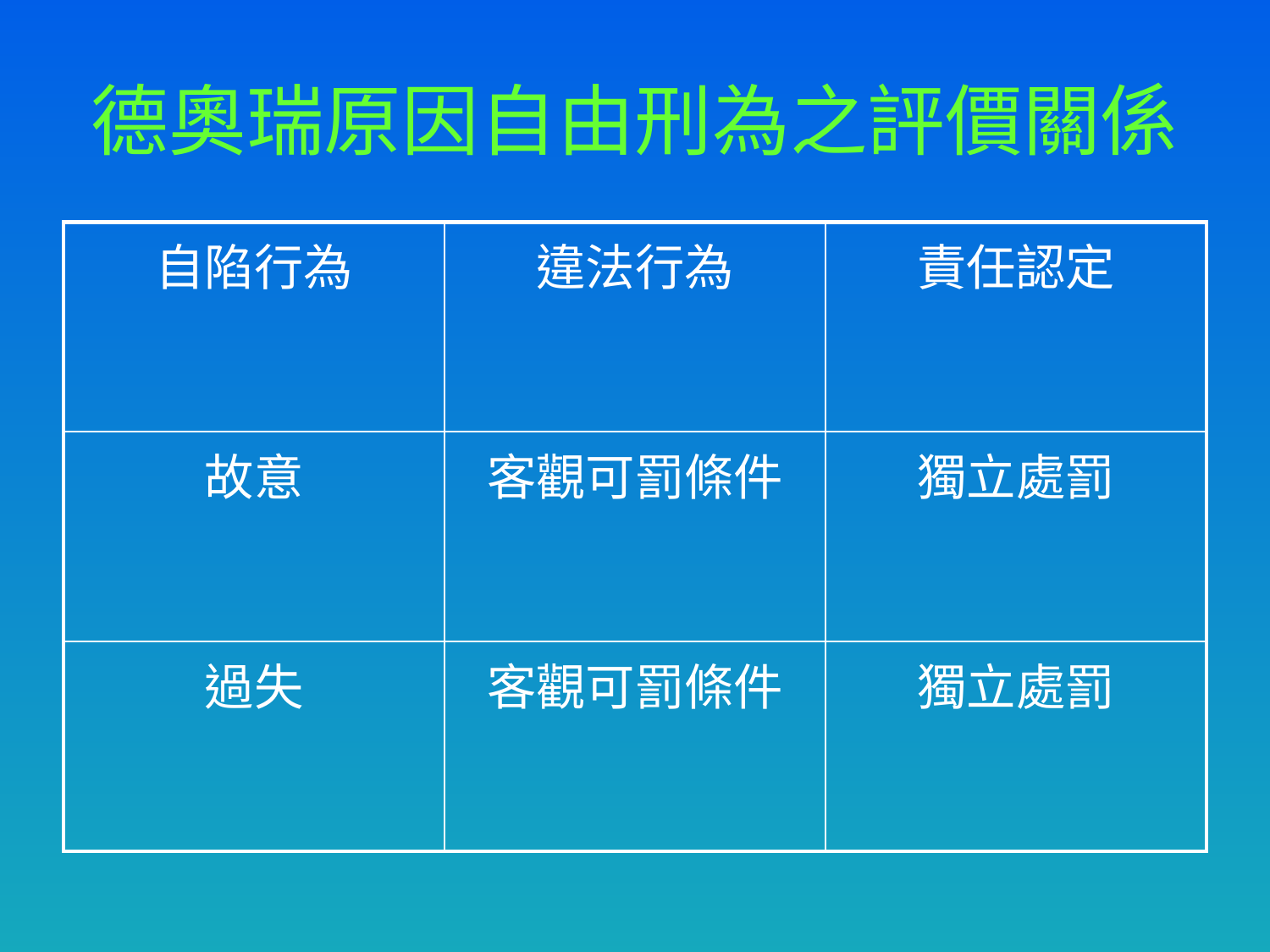

# 德奧瑞原因自由刑為之評價關係
| 自陷行為 | 違法行為 | 責任認定 |
| --- | --- | --- |
| 故意 | 客觀可罰條件 | 獨立處罰 |
| 過失 | 客觀可罰條件 | 獨立處罰 |